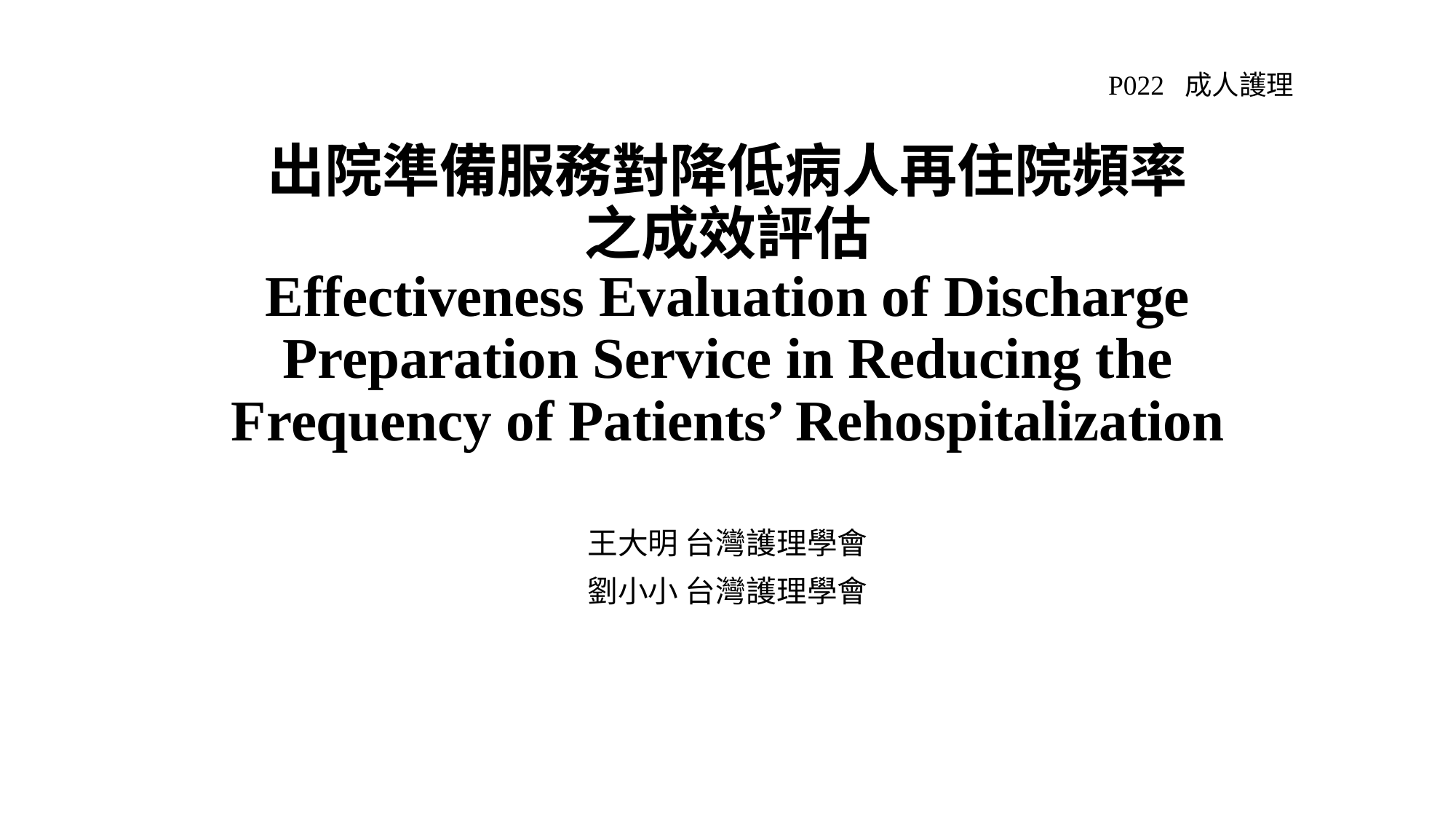

P022  成人護理
# 出院準備服務對降低病人再住院頻率 之成效評估 Effectiveness Evaluation of Discharge Preparation Service in Reducing the Frequency of Patients’ Rehospitalization
王大明 台灣護理學會
劉小小 台灣護理學會